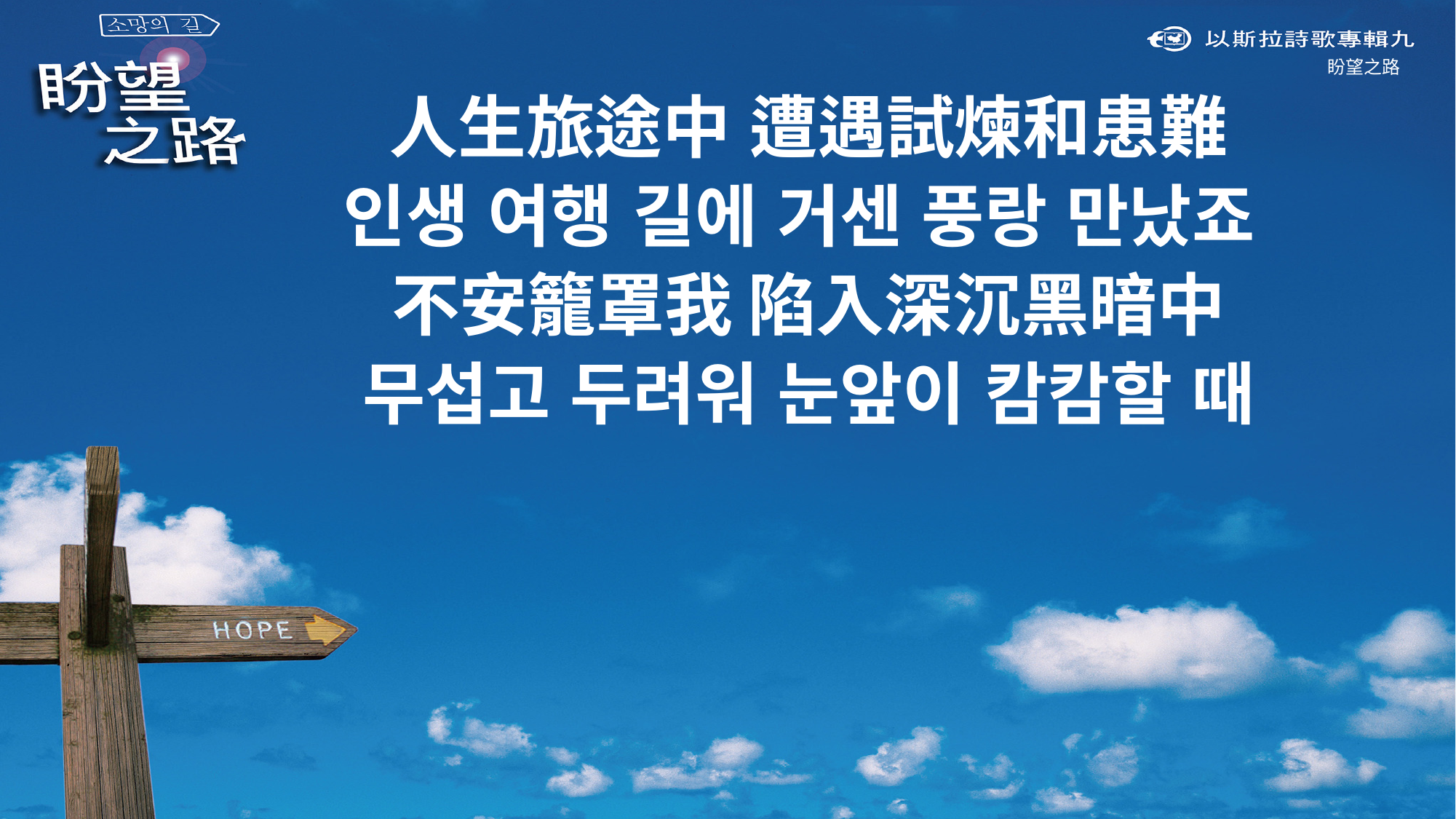

盼望之路
人生旅途中 遭遇試煉和患難
인생 여행 길에 거센 풍랑 만났죠
不安籠罩我 陷入深沉黑暗中
무섭고 두려워 눈앞이 캄캄할 때